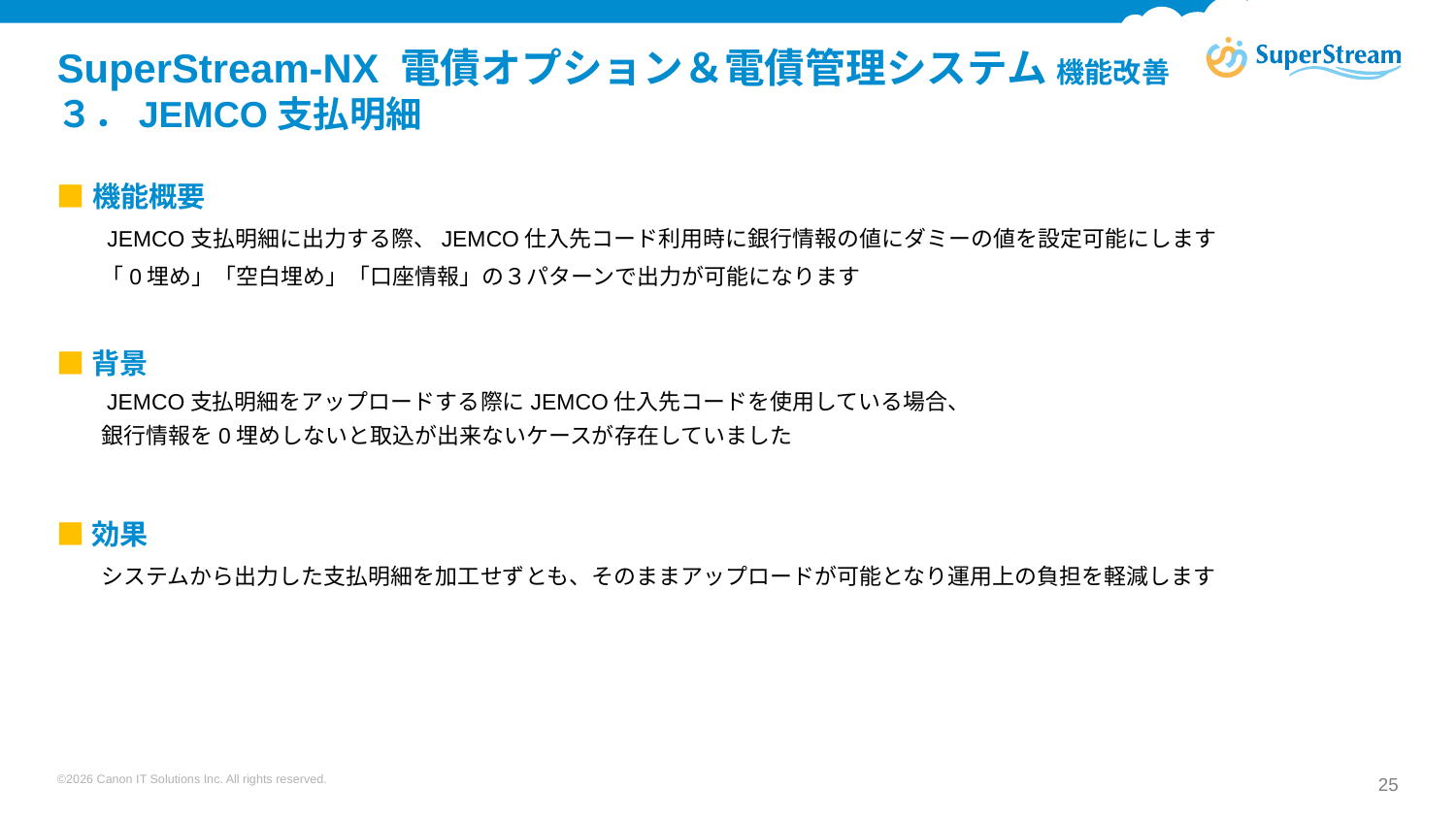

# SuperStream-NX 電債オプション＆電債管理システム 機能改善 ３．JEMCO支払明細
■機能概要
　　JEMCO支払明細に出力する際、JEMCO仕入先コード利用時に銀行情報の値にダミーの値を設定可能にします
　　「0埋め」「空白埋め」「口座情報」の３パターンで出力が可能になります

■背景
　　JEMCO支払明細をアップロードする際にJEMCO仕入先コードを使用している場合、
　　銀行情報を0埋めしないと取込が出来ないケースが存在していました
■効果
　　システムから出力した支払明細を加工せずとも、そのままアップロードが可能となり運用上の負担を軽減します
©2026 Canon IT Solutions Inc. All rights reserved.
25